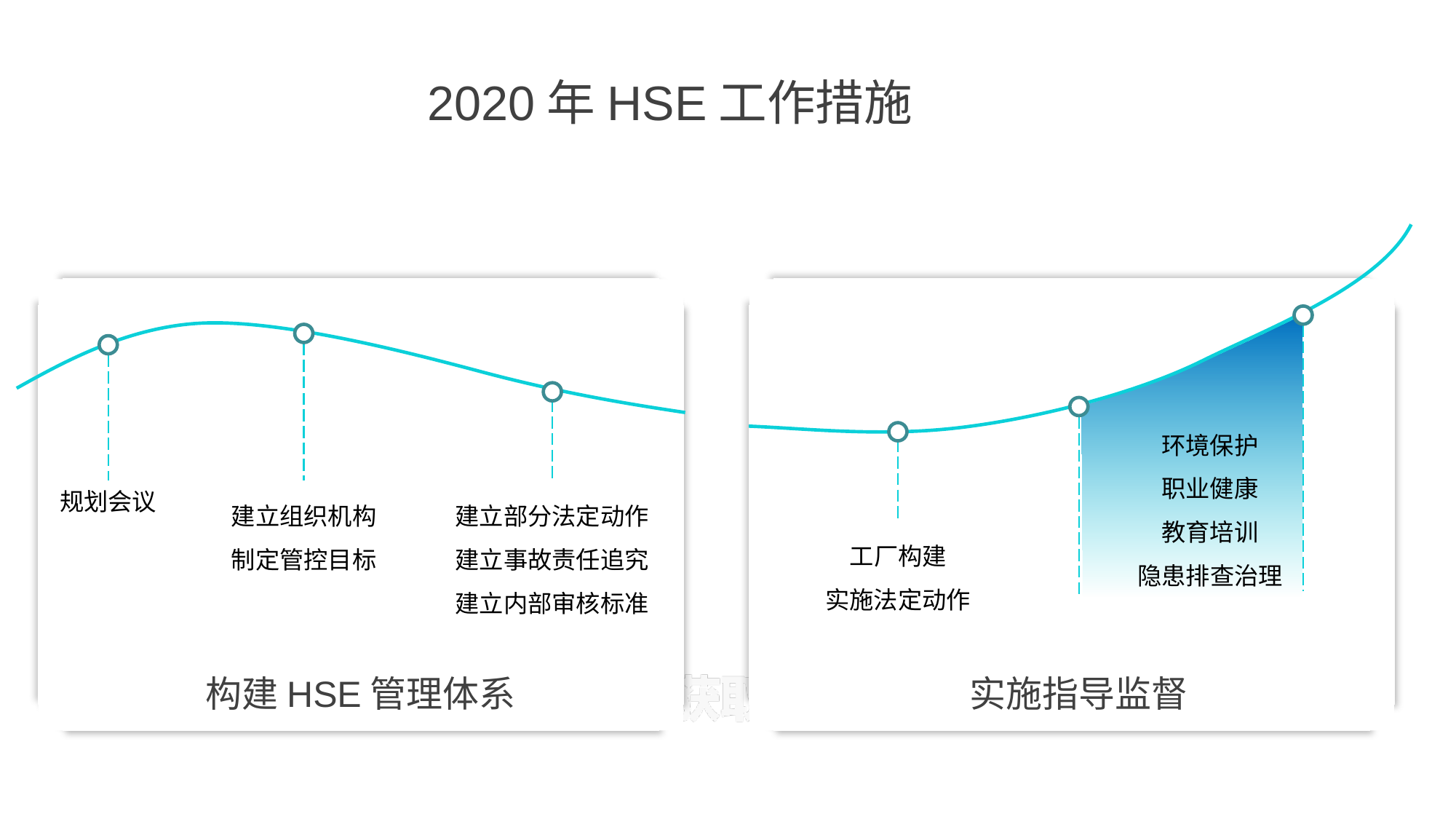

2020年HSE工作措施

环境保护
职业健康
教育培训
隐患排查治理

规划会议
建立组织机构
制定管控目标
建立部分法定动作
建立事故责任追究
建立内部审核标准
工厂构建
实施法定动作
实施指导监督
构建HSE管理体系